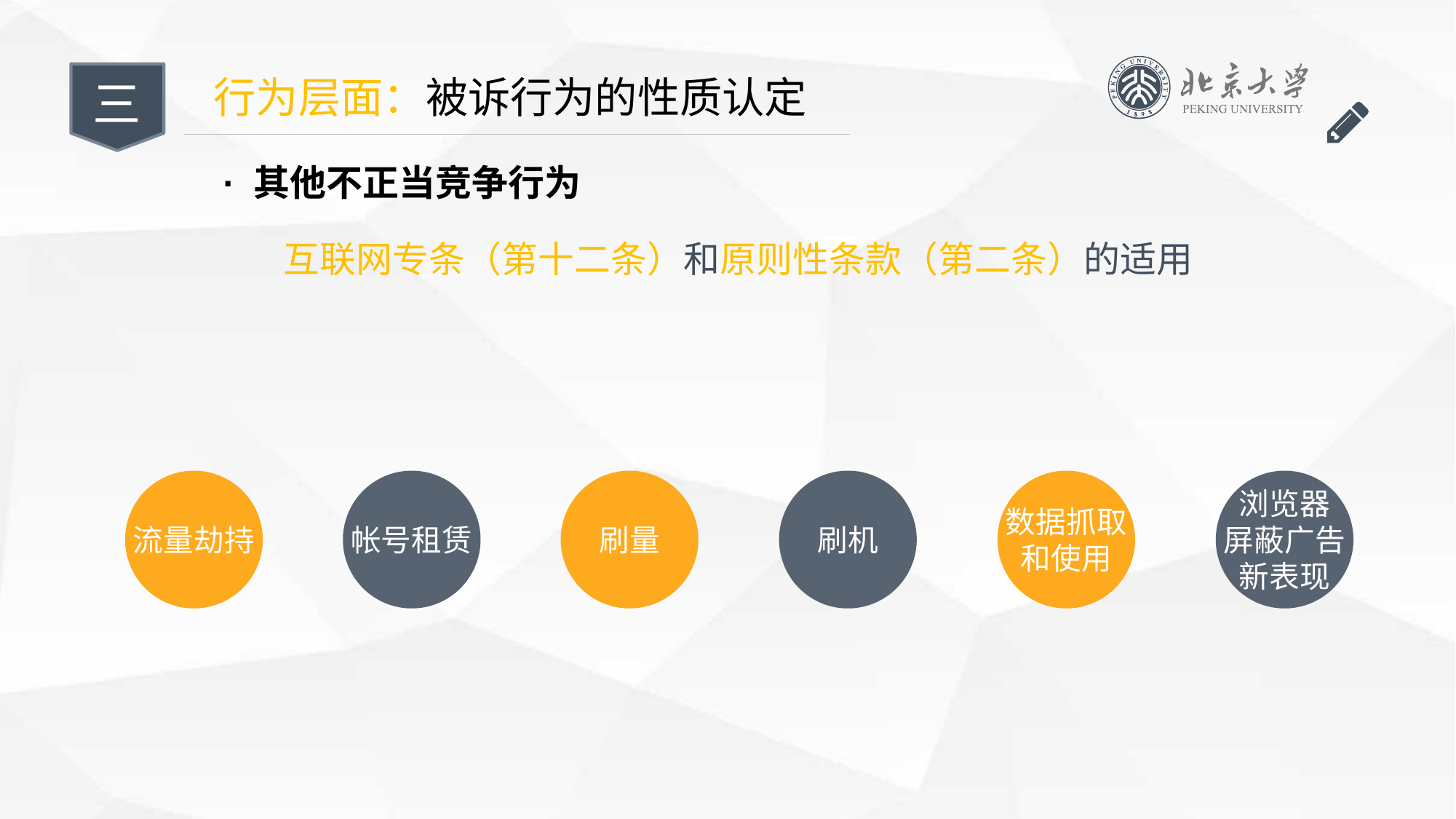

三
行为层面：被诉行为的性质认定
· 其他不正当竞争行为
互联网专条（第十二条）和原则性条款（第二条）的适用
流量劫持
帐号租赁
刷量
刷机
数据抓取
和使用
浏览器
屏蔽广告
新表现